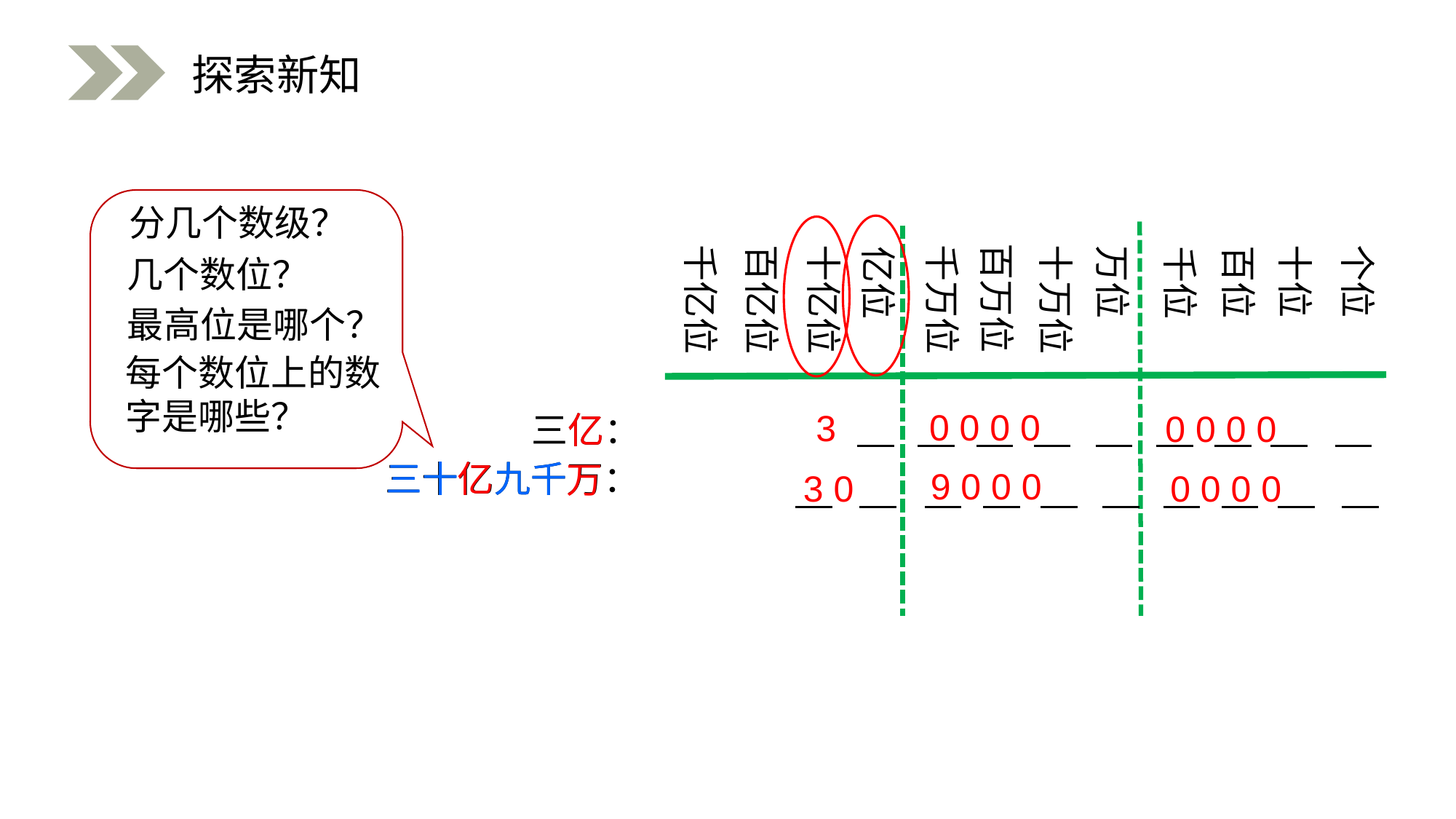

探索新知

分几个数级？

百万位
千亿位
百亿位
十亿位
个位
千万位
十万位
十位
万位
百位
亿位
千位
几个数位？
最高位是哪个？
每个数位上的数字是哪些？
三亿：
   0 0 0 0
  3
 0 0 0 0
亿
三十亿九千万：
三十
九千
亿
万
  9 0 0 0
  0 0 0 0
  3 0